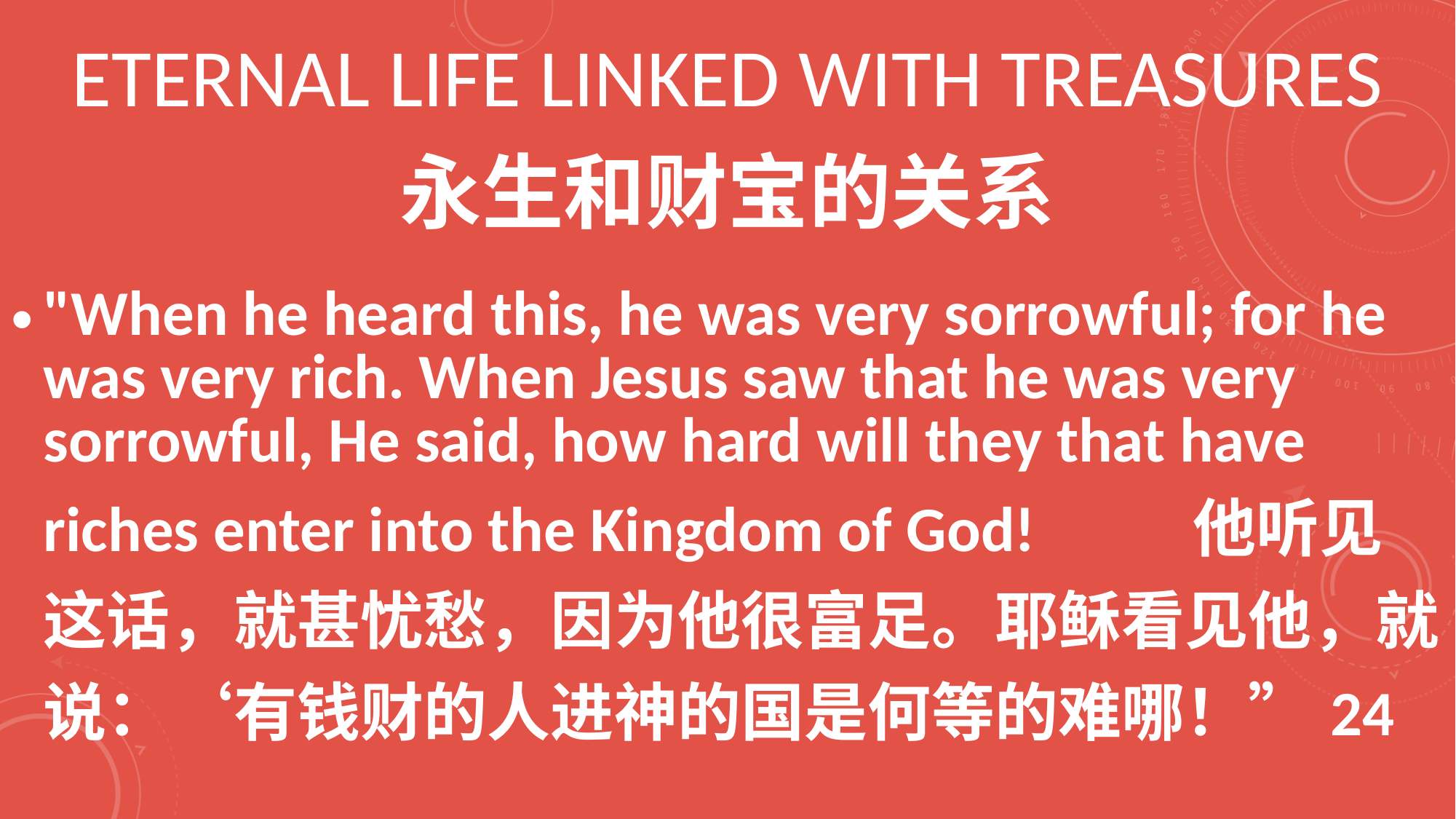

# ETERNAL LIFE LINKED WITH TREASURES 永生和财宝的关系
"When he heard this, he was very sorrowful; for he was very rich. When Jesus saw that he was very sorrowful, He said, how hard will they that have riches enter into the Kingdom of God!          他听见这话，就甚忧愁，因为他很富足。耶稣看见他，就说：‘有钱财的人进神的国是何等的难哪！”24